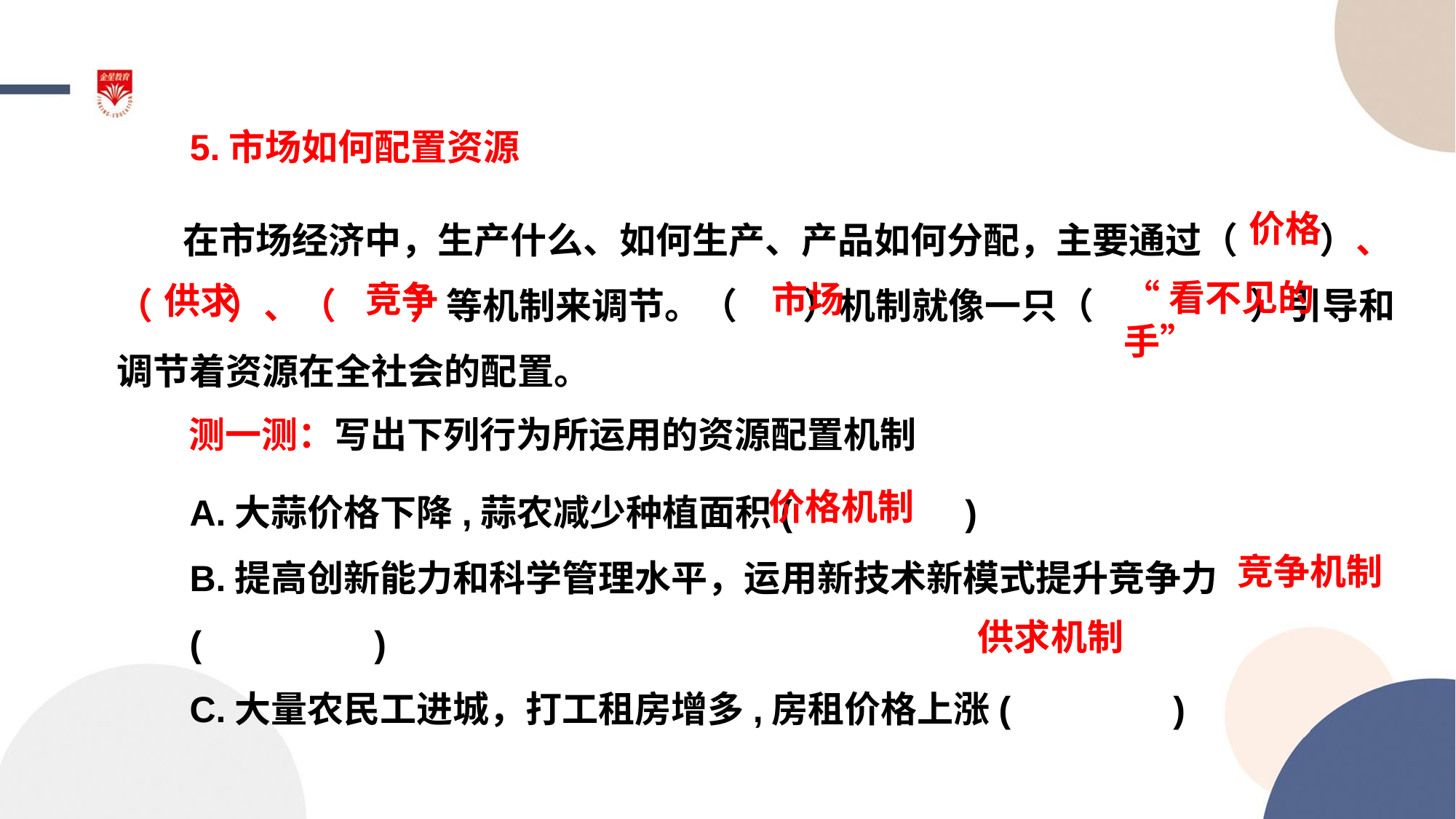

5.市场如何配置资源
       在市场经济中，生产什么、如何生产、产品如何分配，主要通过（          ）、（         ）、（         ）等机制来调节。（        ）机制就像一只（                   ）引导和调节着资源在全社会的配置。

价格
“看不见的手”
竞争
市场
供求
测一测：写出下列行为所运用的资源配置机制
A.大蒜价格下降,蒜农减少种植面积(                 )
B.提高创新能力和科学管理水平，运用新技术新模式提升竞争力(                 )
C.大量农民工进城，打工租房增多,房租价格上涨(                )
价格机制
 竞争机制
供求机制